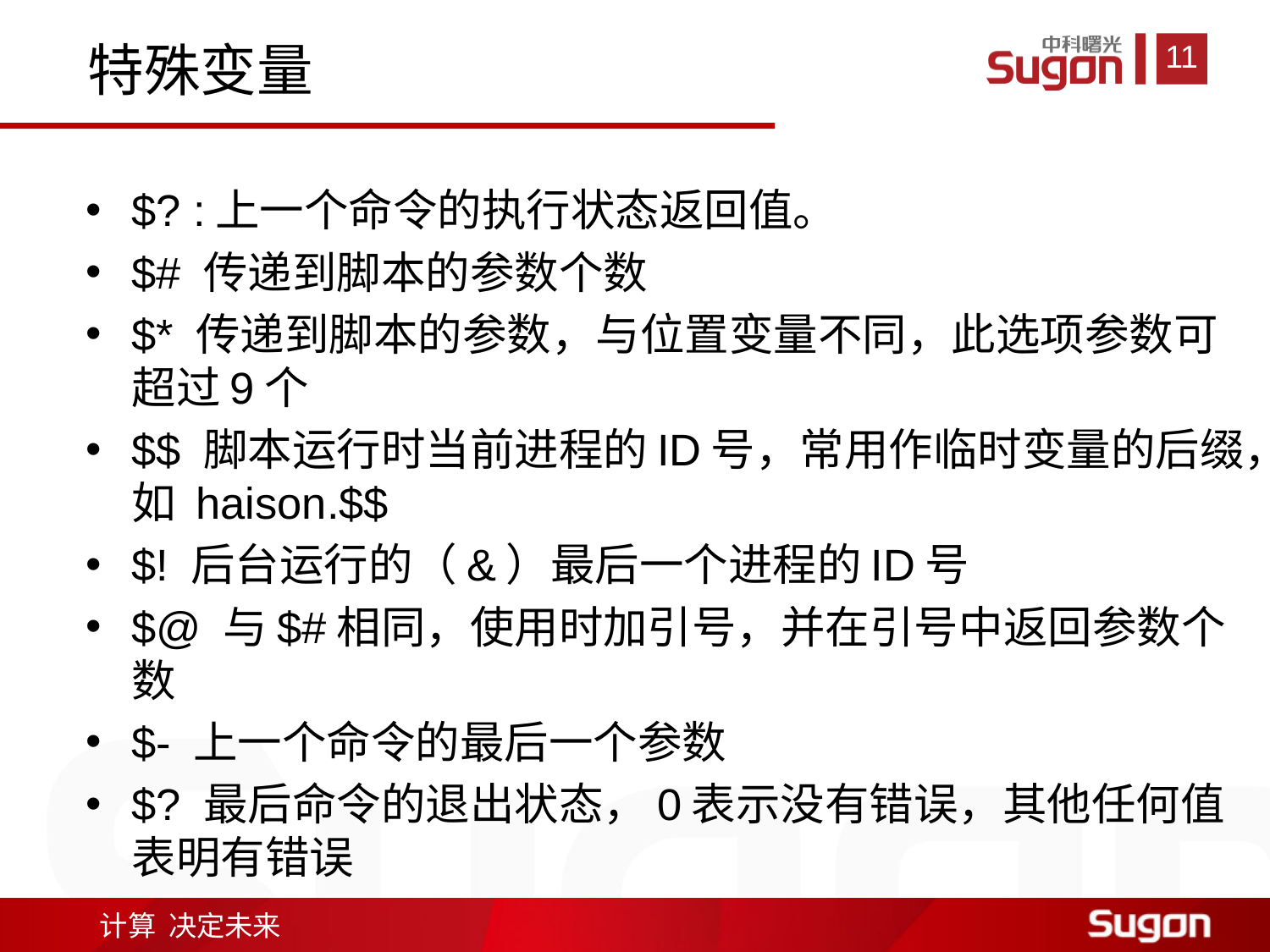

特殊变量
$? :上一个命令的执行状态返回值。
$# 传递到脚本的参数个数
$* 传递到脚本的参数，与位置变量不同，此选项参数可超过9个
$$ 脚本运行时当前进程的ID号，常用作临时变量的后缀，如 haison.$$
$! 后台运行的（&）最后一个进程的ID号
$@ 与$#相同，使用时加引号，并在引号中返回参数个数
$- 上一个命令的最后一个参数
$? 最后命令的退出状态，0表示没有错误，其他任何值表明有错误